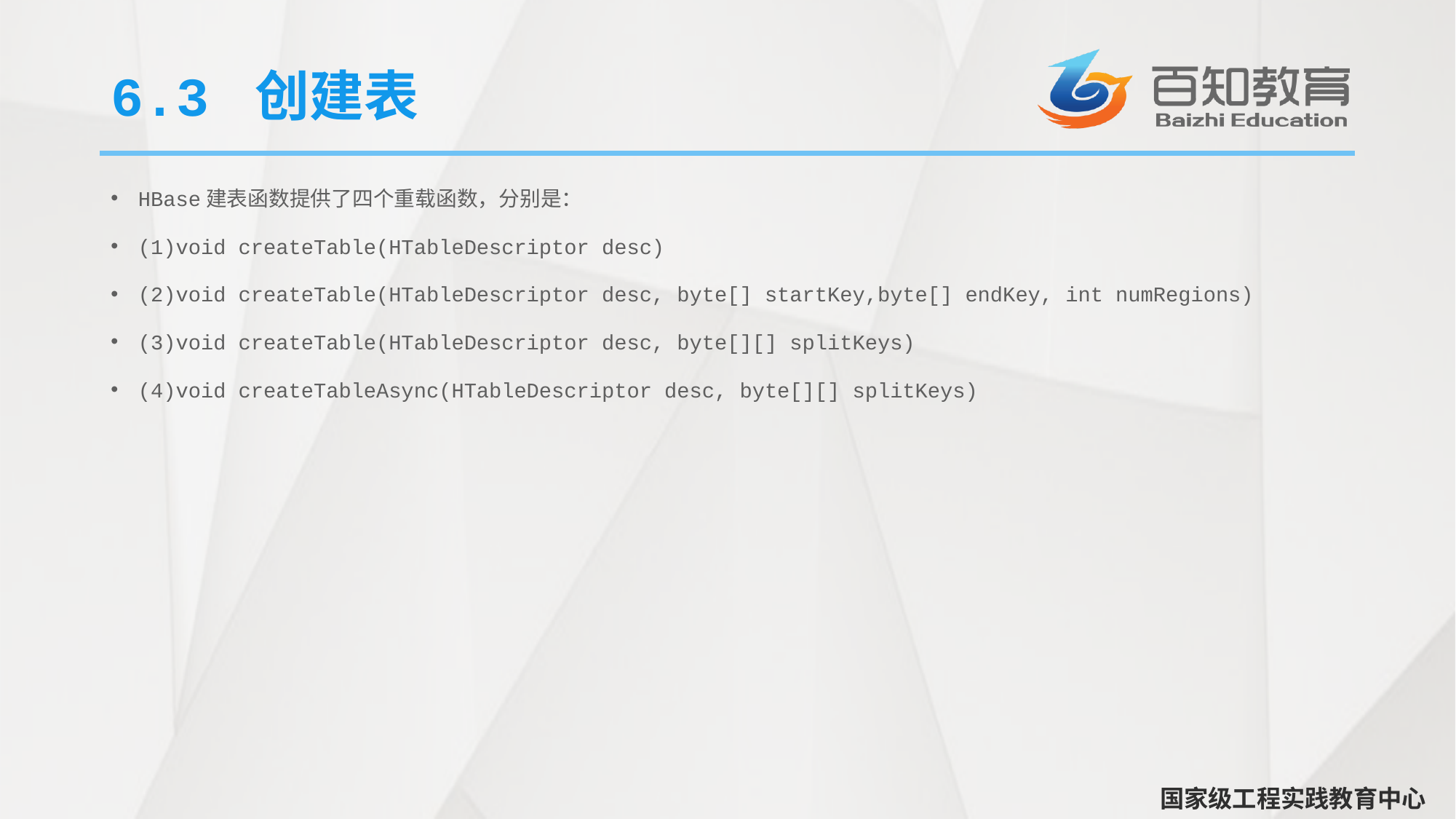

# 6.3 创建表
HBase建表函数提供了四个重载函数，分别是：
(1)void createTable(HTableDescriptor desc)
(2)void createTable(HTableDescriptor desc, byte[] startKey,byte[] endKey, int numRegions)
(3)void createTable(HTableDescriptor desc, byte[][] splitKeys)
(4)void createTableAsync(HTableDescriptor desc, byte[][] splitKeys)